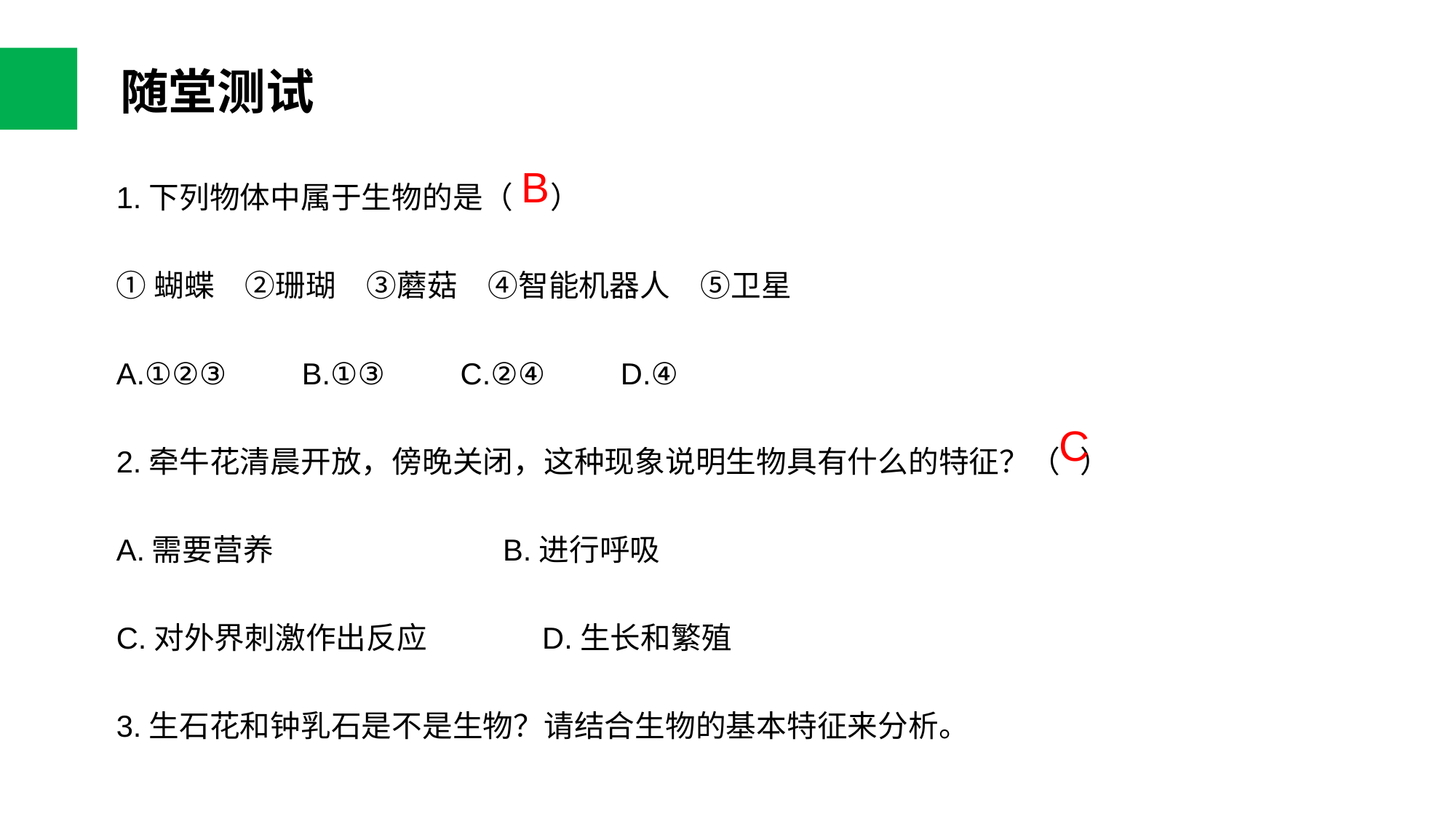

随堂测试
B
1.下列物体中属于生物的是（ 　）
①蝴蝶　②珊瑚　③蘑菇　④智能机器人　⑤卫星
A.①②③　　B.①③　　C.②④　　D.④
2.牵牛花清晨开放，傍晚关闭，这种现象说明生物具有什么的特征？（   ）
A.需要营养                                 B.进行呼吸
C.对外界刺激作出反应                D.生长和繁殖
3.生石花和钟乳石是不是生物？请结合生物的基本特征来分析。

C